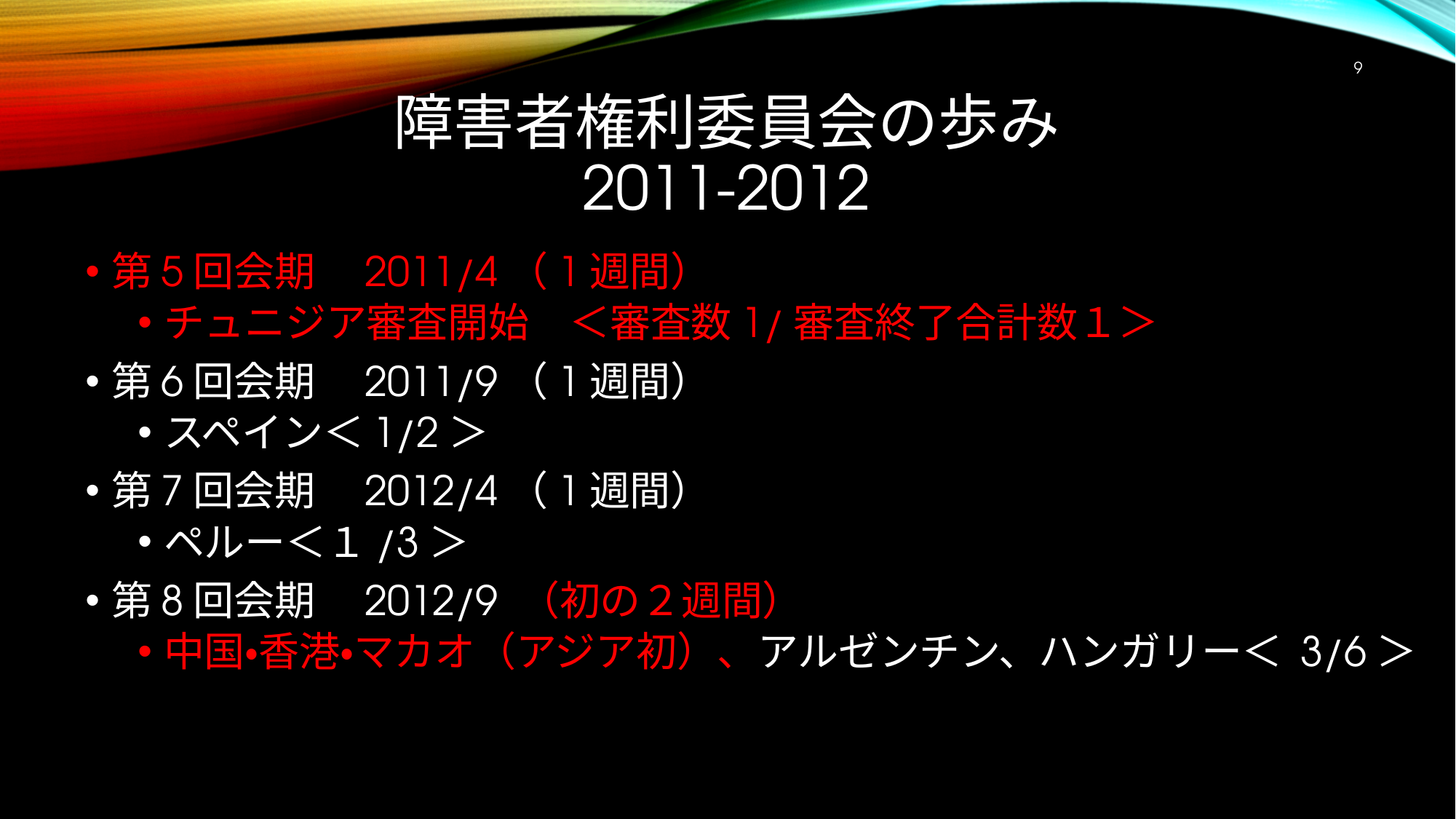

9
# 障害者権利委員会の歩み 2011-2012
第5回会期　2011/4（1週間）
チュニジア審査開始　＜審査数1/審査終了合計数１＞
第6回会期　2011/9（1週間）
スペイン＜1/2＞
第7回会期　2012/4（1週間）
ペルー＜１/3＞
第8回会期　2012/9 （初の２週間）
中国・香港・マカオ（アジア初）、アルゼンチン、ハンガリー＜ 3/6＞